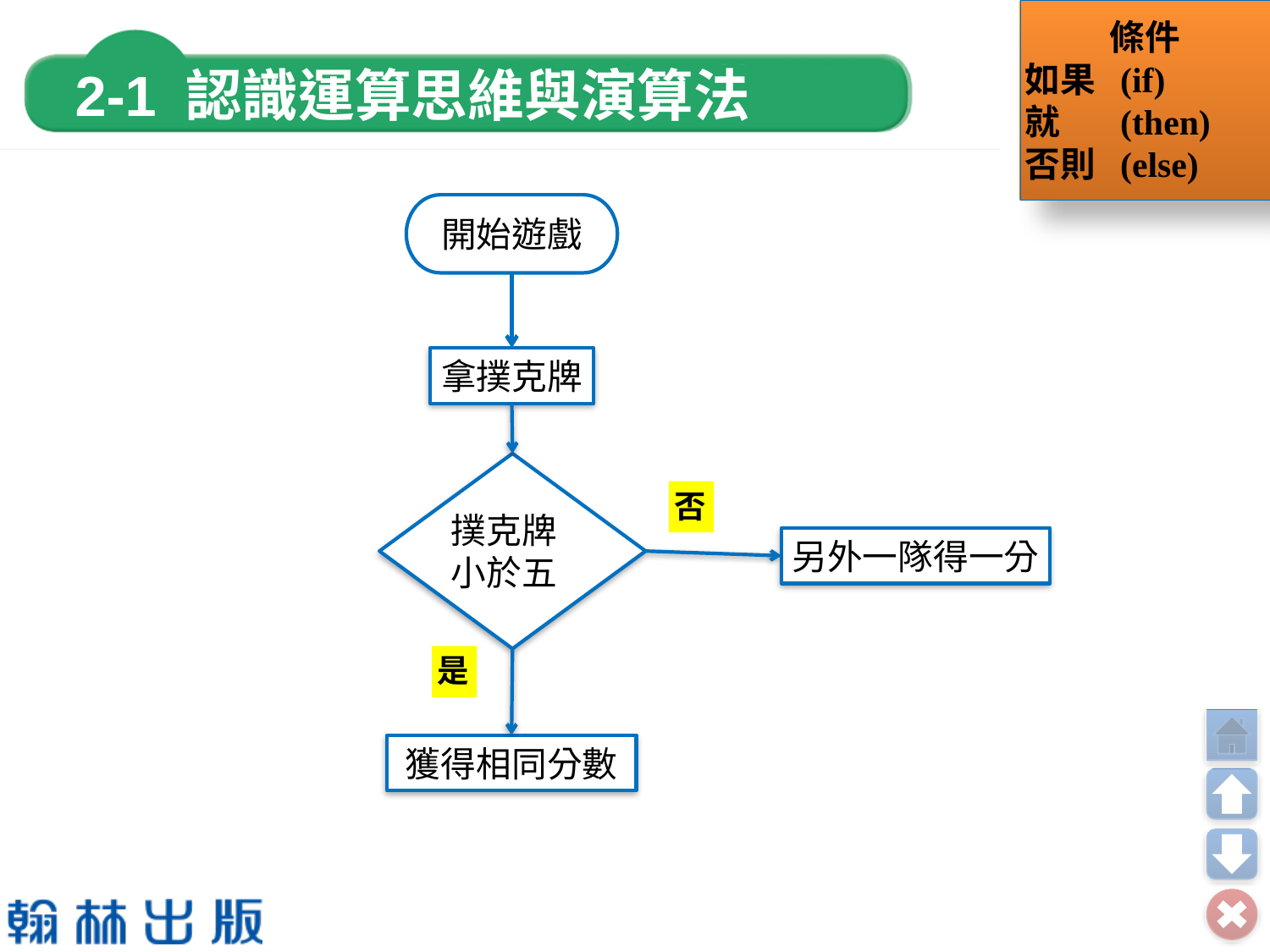

條件
如果  (if)
就　  (then)
否則  (else)
開始遊戲
拿撲克牌
撲克牌小於五
否
另外一隊得一分
是
獲得相同分數